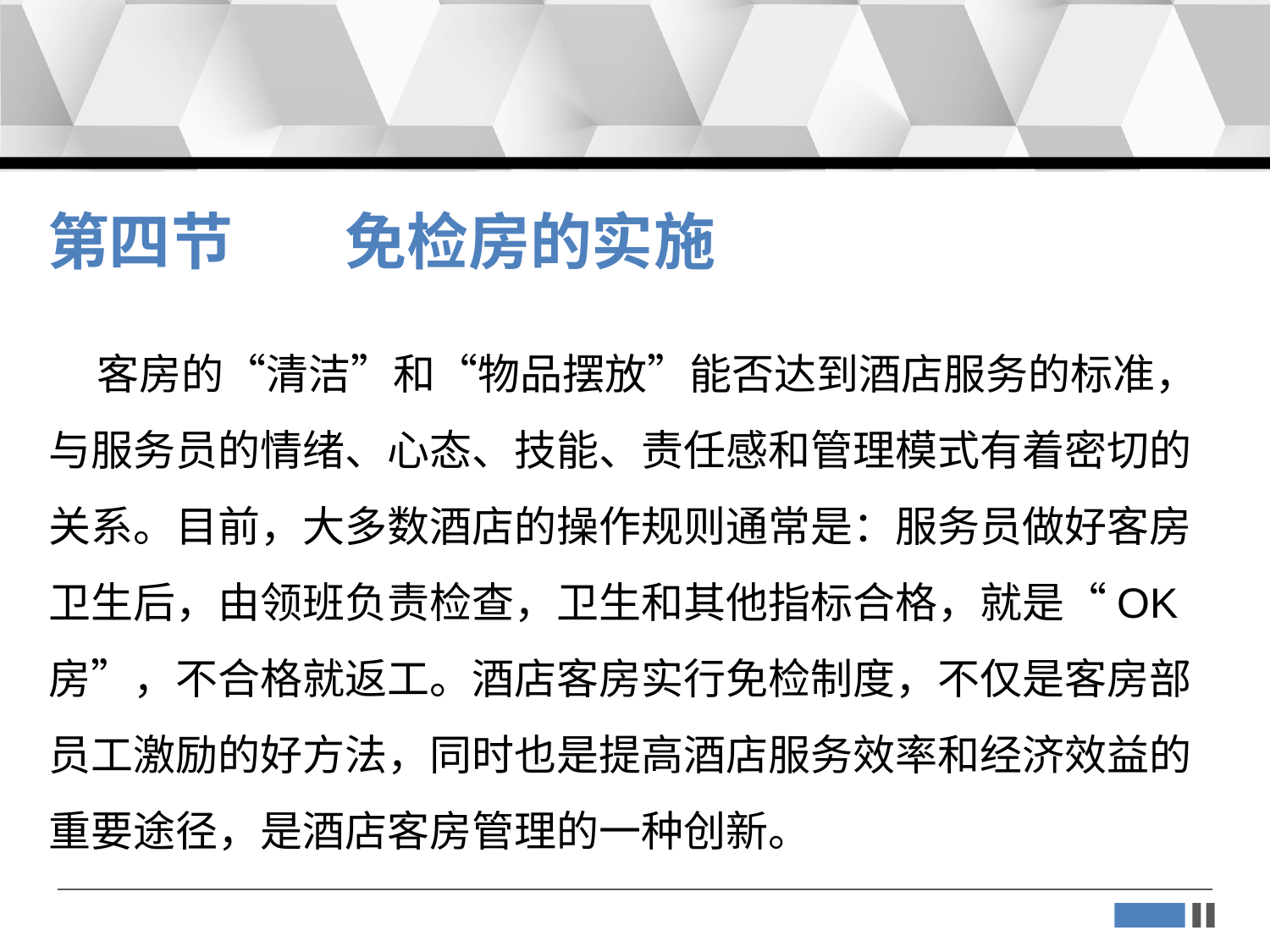

第四节        免检房的实施
    客房的“清洁”和“物品摆放”能否达到酒店服务的标准，与服务员的情绪、心态、技能、责任感和管理模式有着密切的关系。目前，大多数酒店的操作规则通常是：服务员做好客房卫生后，由领班负责检查，卫生和其他指标合格，就是“OK房”，不合格就返工。酒店客房实行免检制度，不仅是客房部员工激励的好方法，同时也是提高酒店服务效率和经济效益的重要途径，是酒店客房管理的一种创新。